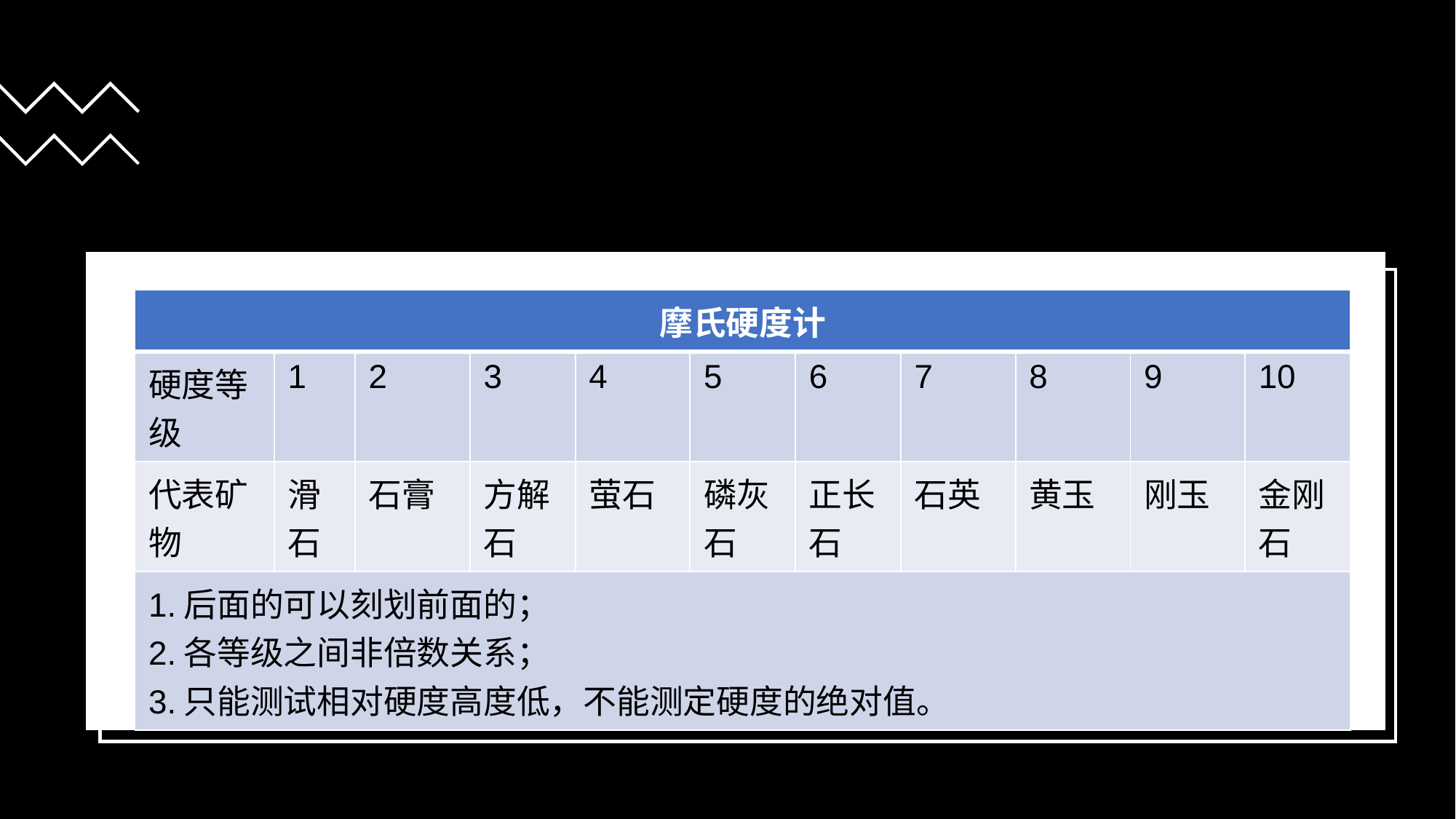

| 摩氏硬度计 |  |  |  |  |  |  |  |  |  |  |
| --- | --- | --- | --- | --- | --- | --- | --- | --- | --- | --- |
| 硬度等级 | 1 | 2 | 3 | 4 | 5 | 6 | 7 | 8 | 9 | 10 |
| 代表矿物 | 滑石 | 石膏 | 方解石 | 萤石 | 磷灰石 | 正长石 | 石英 | 黄玉 | 刚玉 | 金刚石 |
| 1.后面的可以刻划前面的； 2.各等级之间非倍数关系； 3.只能测试相对硬度高度低，不能测定硬度的绝对值。 |  |  |  |  |  |  |  |  |  |  |